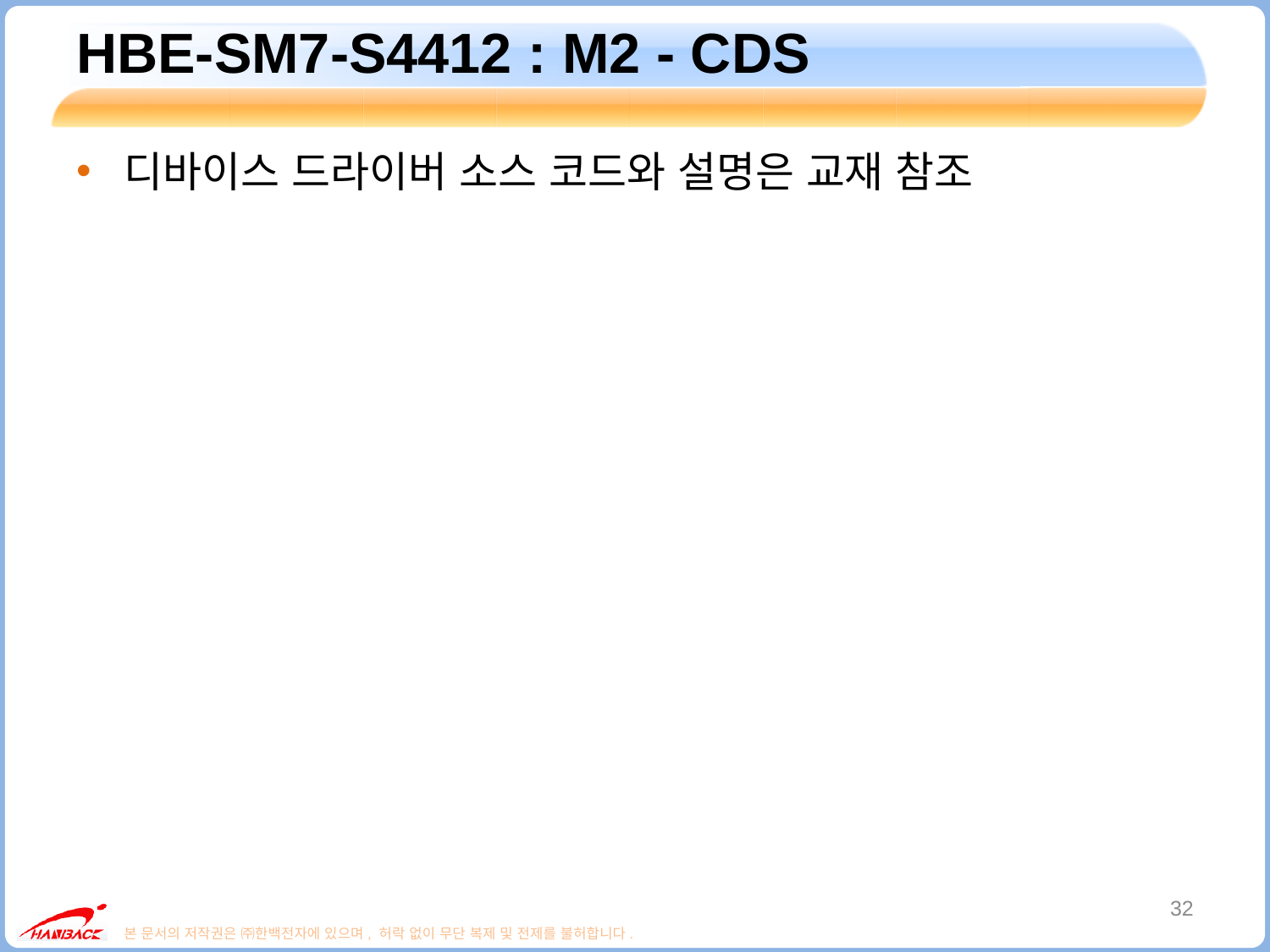

# HBE-SM7-S4412 : M2 - CDS
디바이스 드라이버 소스 코드와 설명은 교재 참조
32